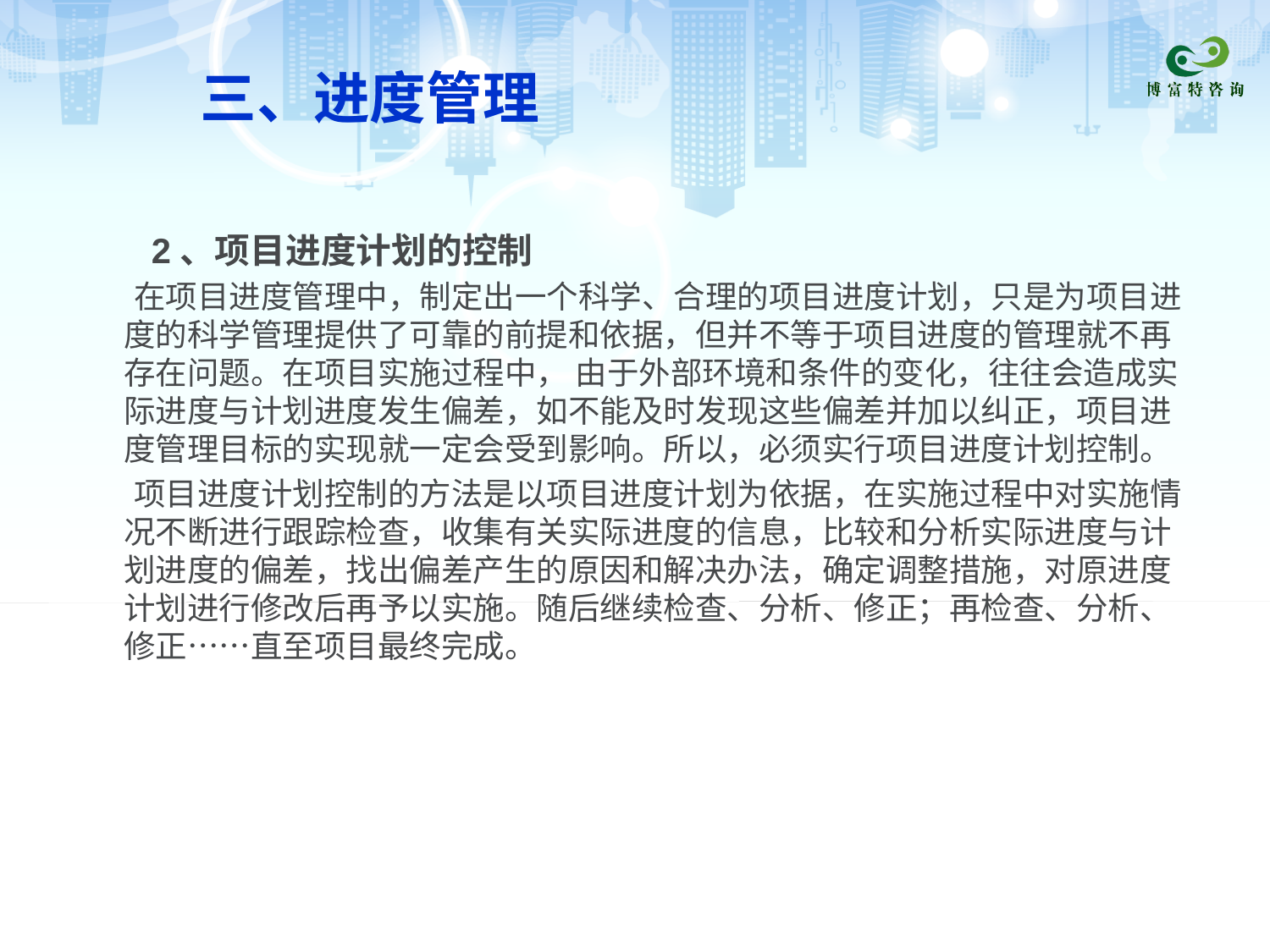

三、进度管理
　　2、项目进度计划的控制
       在项目进度管理中，制定出一个科学、合理的项目进度计划，只是为项目进度的科学管理提供了可靠的前提和依据，但并不等于项目进度的管理就不再存在问题。在项目实施过程中， 由于外部环境和条件的变化，往往会造成实际进度与计划进度发生偏差，如不能及时发现这些偏差并加以纠正，项目进度管理目标的实现就一定会受到影响。所以，必须实行项目进度计划控制。
       项目进度计划控制的方法是以项目进度计划为依据，在实施过程中对实施情况不断进行跟踪检查，收集有关实际进度的信息，比较和分析实际进度与计划进度的偏差，找出偏差产生的原因和解决办法，确定调整措施，对原进度计划进行修改后再予以实施。随后继续检查、分析、修正；再检查、分析、修正……直至项目最终完成。